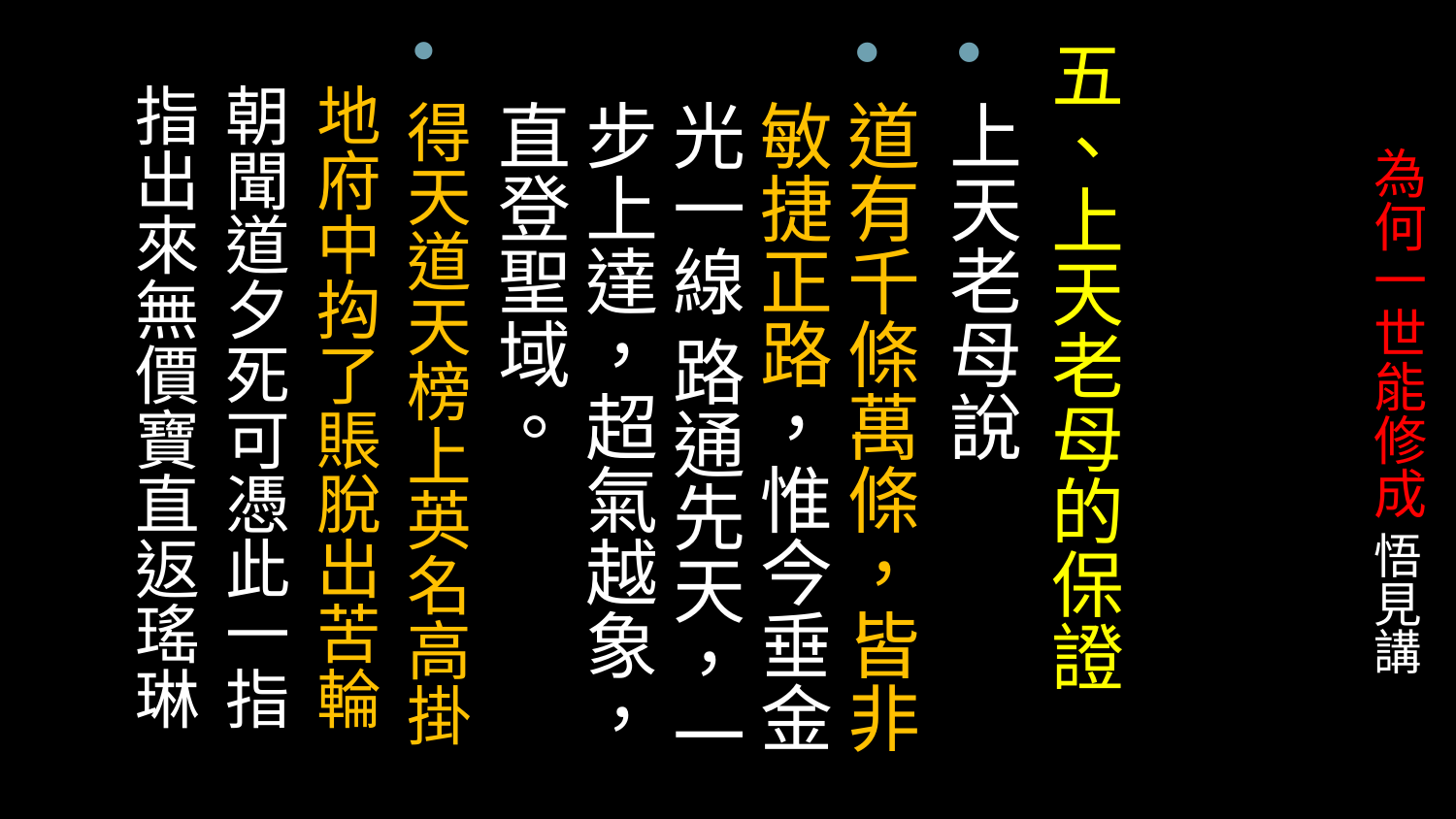

五、上天老母的保證
上天老母說
道有千條萬條，皆非敏捷正路，惟今垂金光一線 路通先天，一步上達，超氣越象，直登聖域。
得天道天榜上英名高掛
  地府中抅了賬脫出苦輪
  朝聞道夕死可憑此一指
  指出來無價寶直返瑤琳

# 為何一世能修成 悟見講